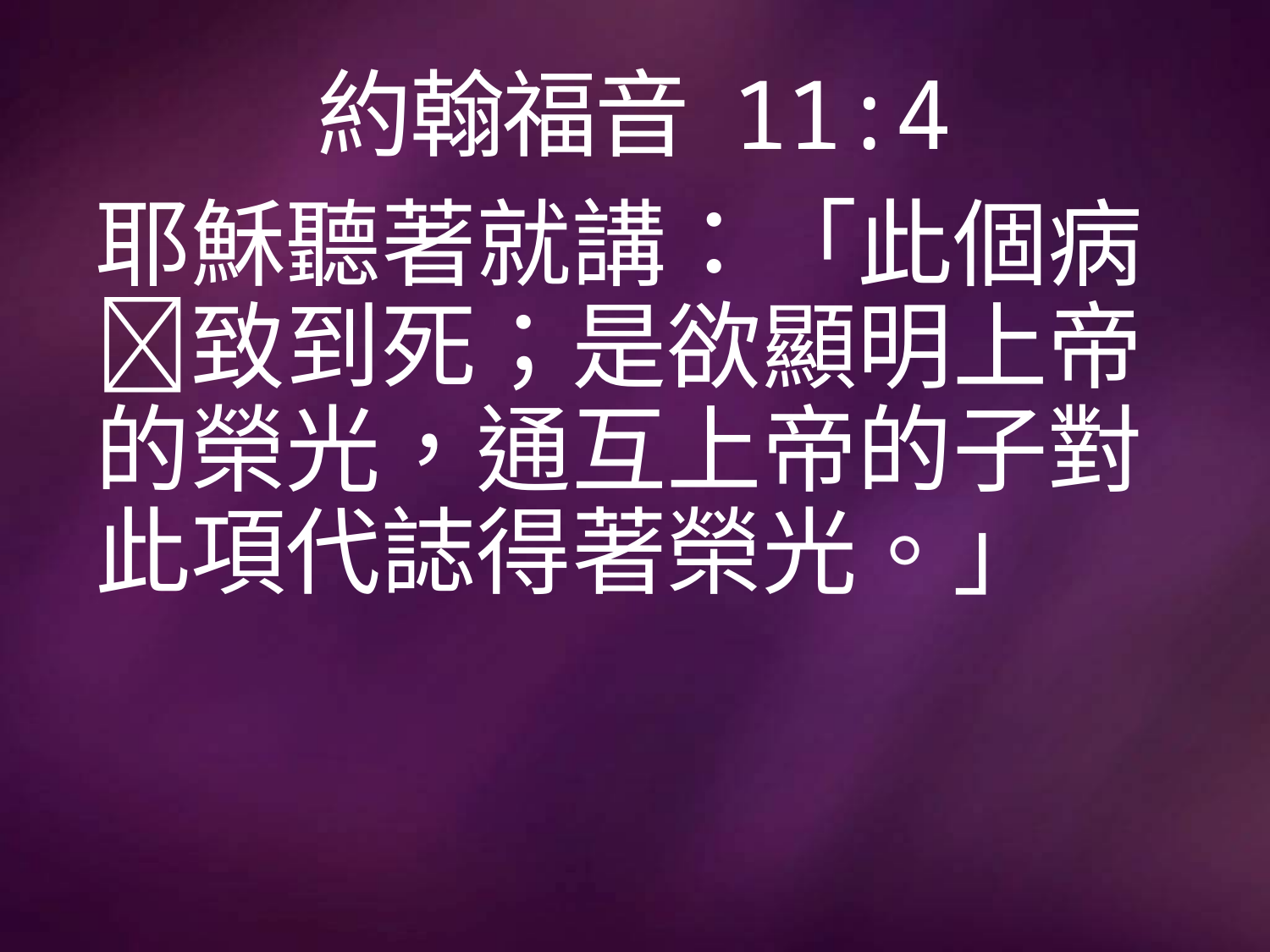

# 約翰福音 11:4
耶穌聽著就講：「此個病 𣍐致到死；是欲顯明上帝的榮光，通互上帝的子對此項代誌得著榮光。」